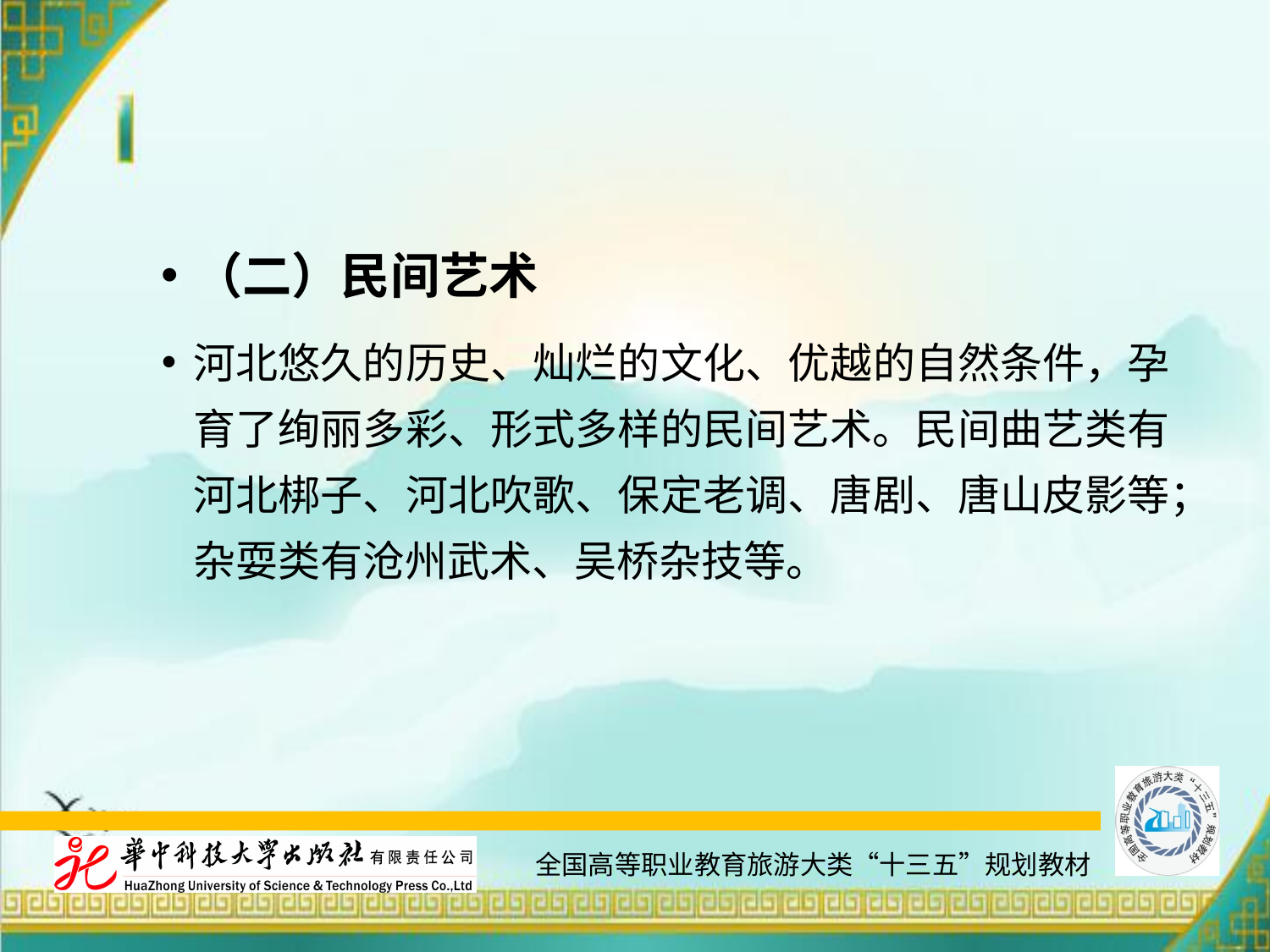

#
（二）民间艺术
河北悠久的历史、灿烂的文化、优越的自然条件，孕育了绚丽多彩、形式多样的民间艺术。民间曲艺类有河北梆子、河北吹歌、保定老调、唐剧、唐山皮影等；杂耍类有沧州武术、吴桥杂技等。